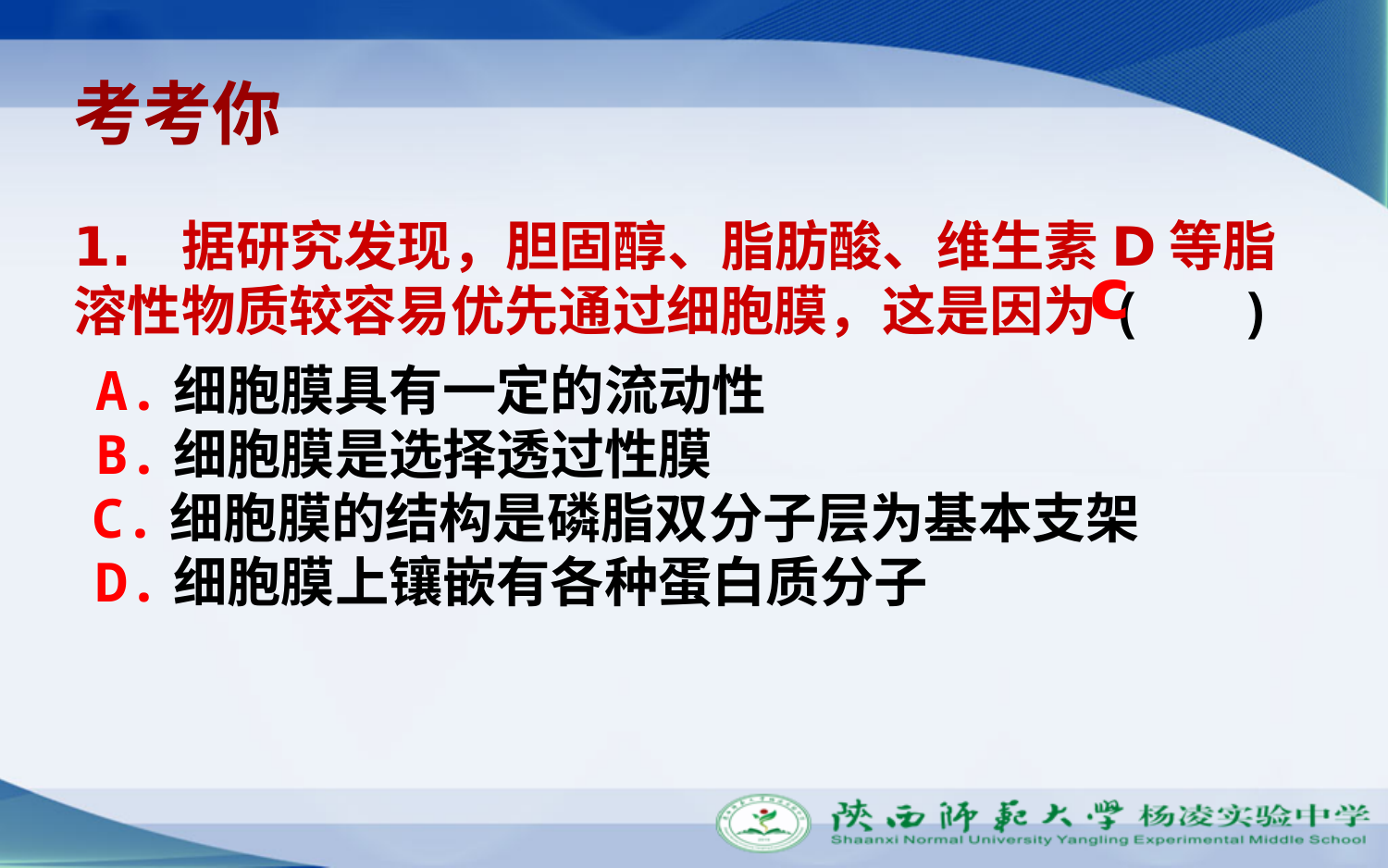

考考你
1.  据研究发现，胆固醇、脂肪酸、维生素D等脂溶性物质较容易优先通过细胞膜，这是因为(   )
c
A.细胞膜具有一定的流动性
B.细胞膜是选择透过性膜
C.细胞膜的结构是磷脂双分子层为基本支架
D.细胞膜上镶嵌有各种蛋白质分子